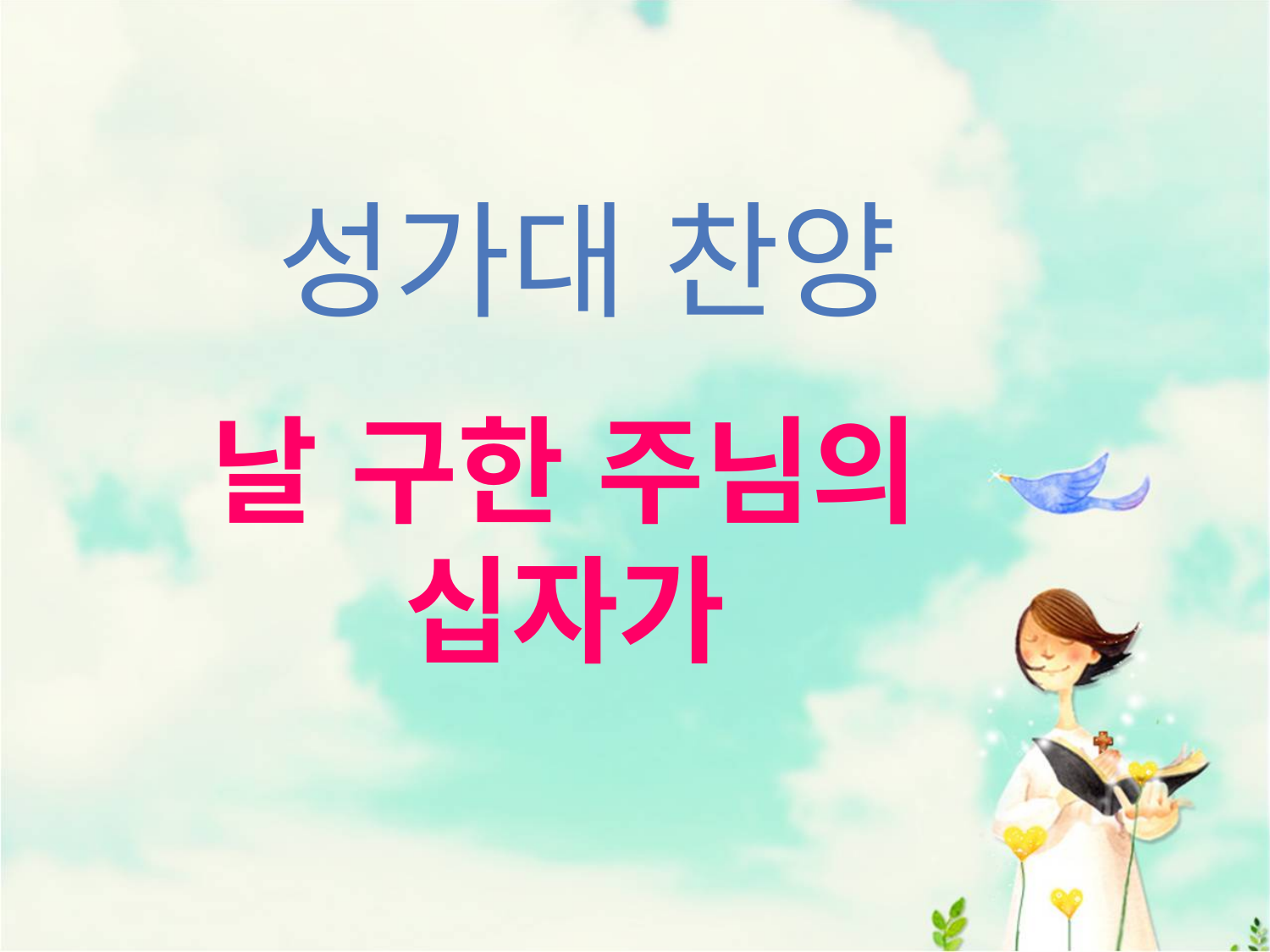

성가대 찬양
# 날 구한 주님의 십자가